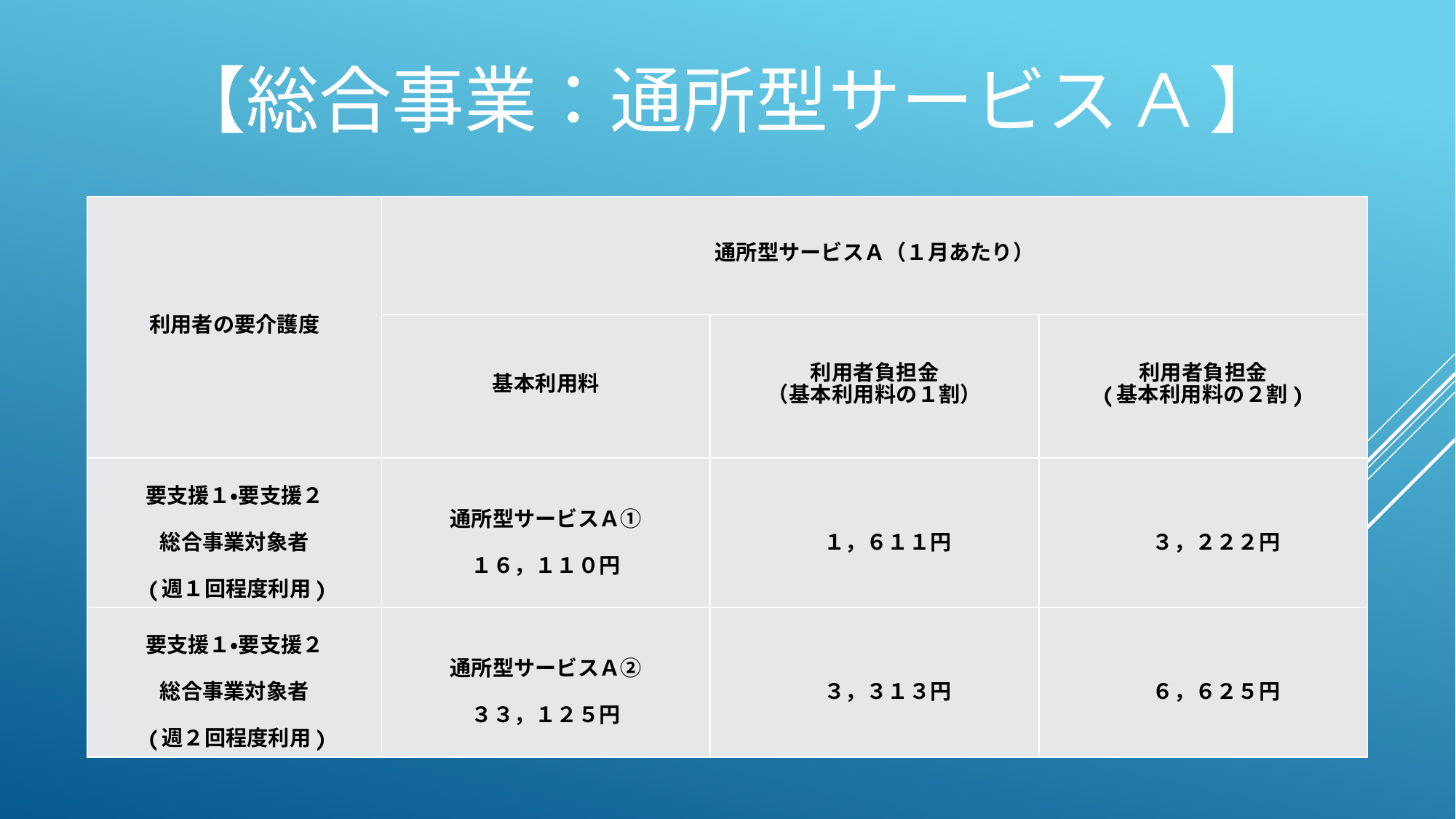

【総合事業：通所型サービスA】
| 利用者の要介護度 | 通所型サービスＡ（１月あたり） |  |  |
| --- | --- | --- | --- |
|  | 基本利用料 | 利用者負担金 （基本利用料の１割） | 利用者負担金 (基本利用料の２割) |
| 要支援１・要支援２ 総合事業対象者 (週１回程度利用) | 通所型サービスＡ① １６，１１０円 | １，６１１円 | ３，２２２円 |
| 要支援１・要支援２ 総合事業対象者 (週２回程度利用) | 通所型サービスＡ② ３３，１２５円 | ３，３１３円 | ６，６２５円 |